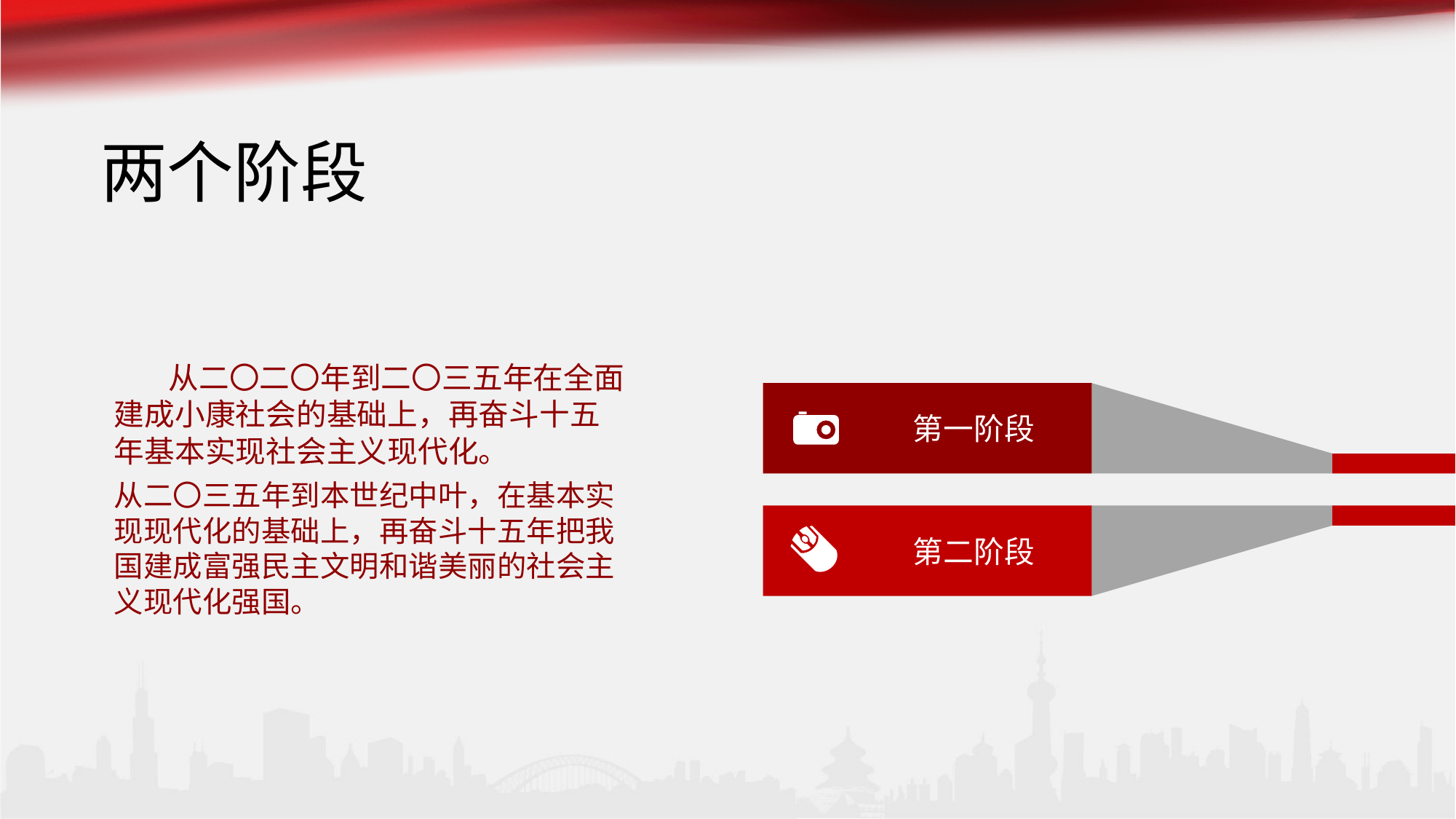

两个阶段
       从二〇二〇年到二〇三五年在全面建成小康社会的基础上，再奋斗十五年基本实现社会主义现代化。

第一阶段

从二〇三五年到本世纪中叶，在基本实现现代化的基础上，再奋斗十五年把我国建成富强民主文明和谐美丽的社会主义现代化强国。

第二阶段